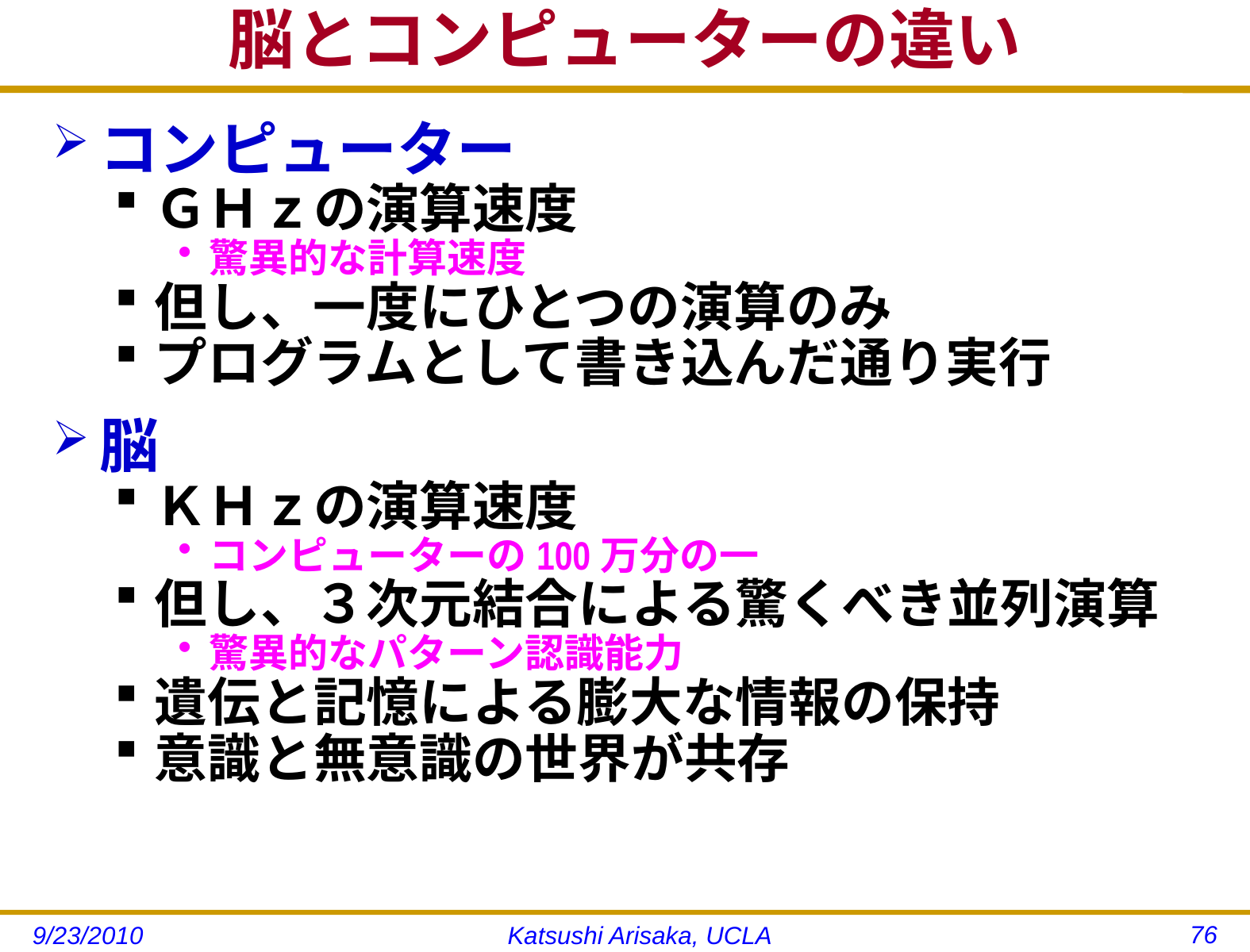

# 脳とコンピューターの違い
コンピューター
ＧＨｚの演算速度
驚異的な計算速度
但し、一度にひとつの演算のみ
プログラムとして書き込んだ通り実行
脳
ＫＨｚの演算速度
コンピューターの100万分の一
但し、３次元結合による驚くべき並列演算
驚異的なパターン認識能力
遺伝と記憶による膨大な情報の保持
意識と無意識の世界が共存
76
9/23/2010
Katsushi Arisaka, UCLA